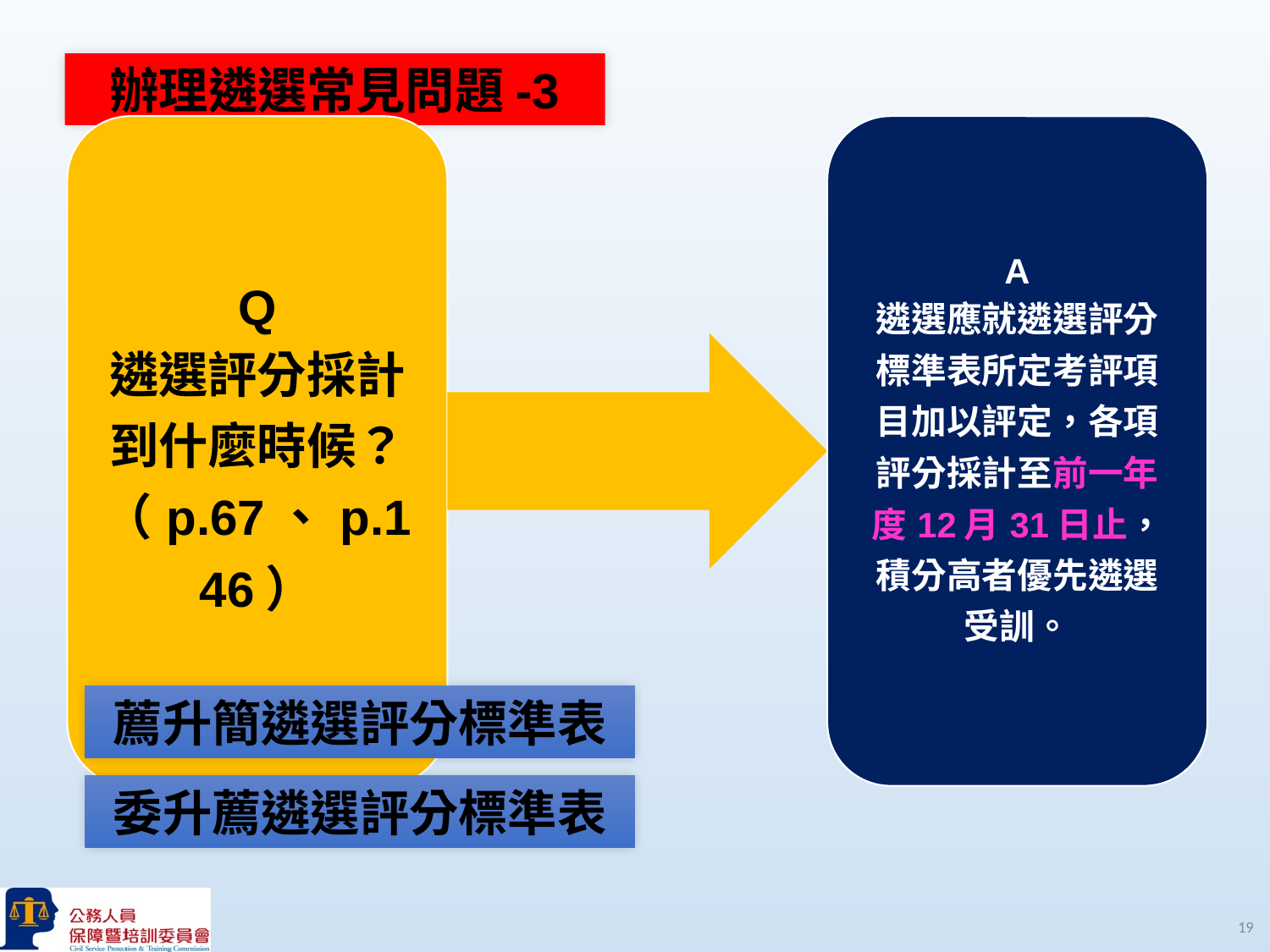

辦理遴選常見問題-3
Q
遴選評分採計到什麼時候？
（p.67、p.146）
A
遴選應就遴選評分標準表所定考評項目加以評定，各項評分採計至前一年度12月31日止，積分高者優先遴選受訓。
薦升簡遴選評分標準表
委升薦遴選評分標準表
19